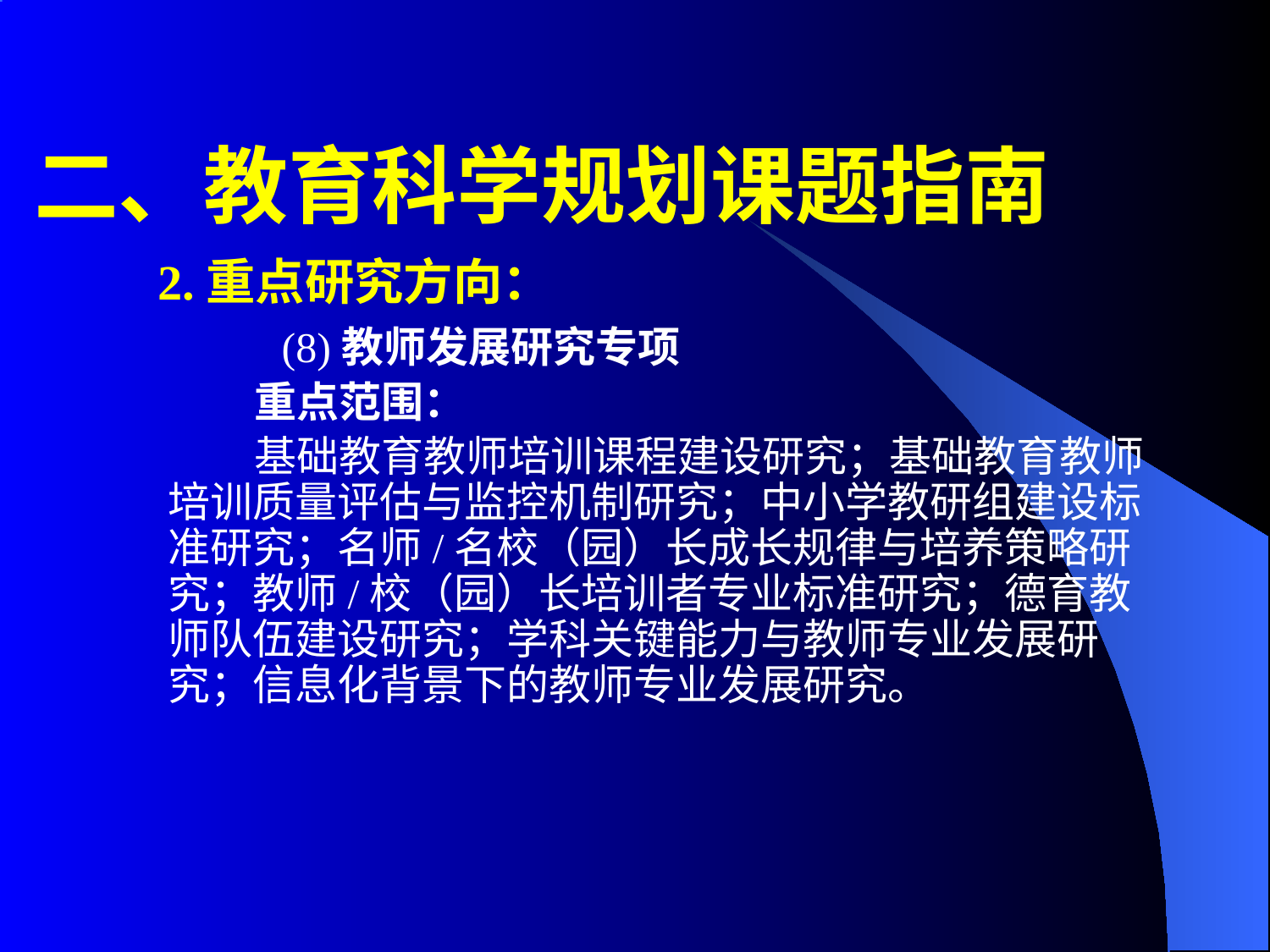

二、教育科学规划课题指南
   2.重点研究方向：
        　(8)教师发展研究专项
             重点范围：
             基础教育教师培训课程建设研究；基础教育教师培训质量评估与监控机制研究；中小学教研组建设标准研究；名师/名校（园）长成长规律与培养策略研究；教师/校（园）长培训者专业标准研究；德育教师队伍建设研究；学科关键能力与教师专业发展研究；信息化背景下的教师专业发展研究。